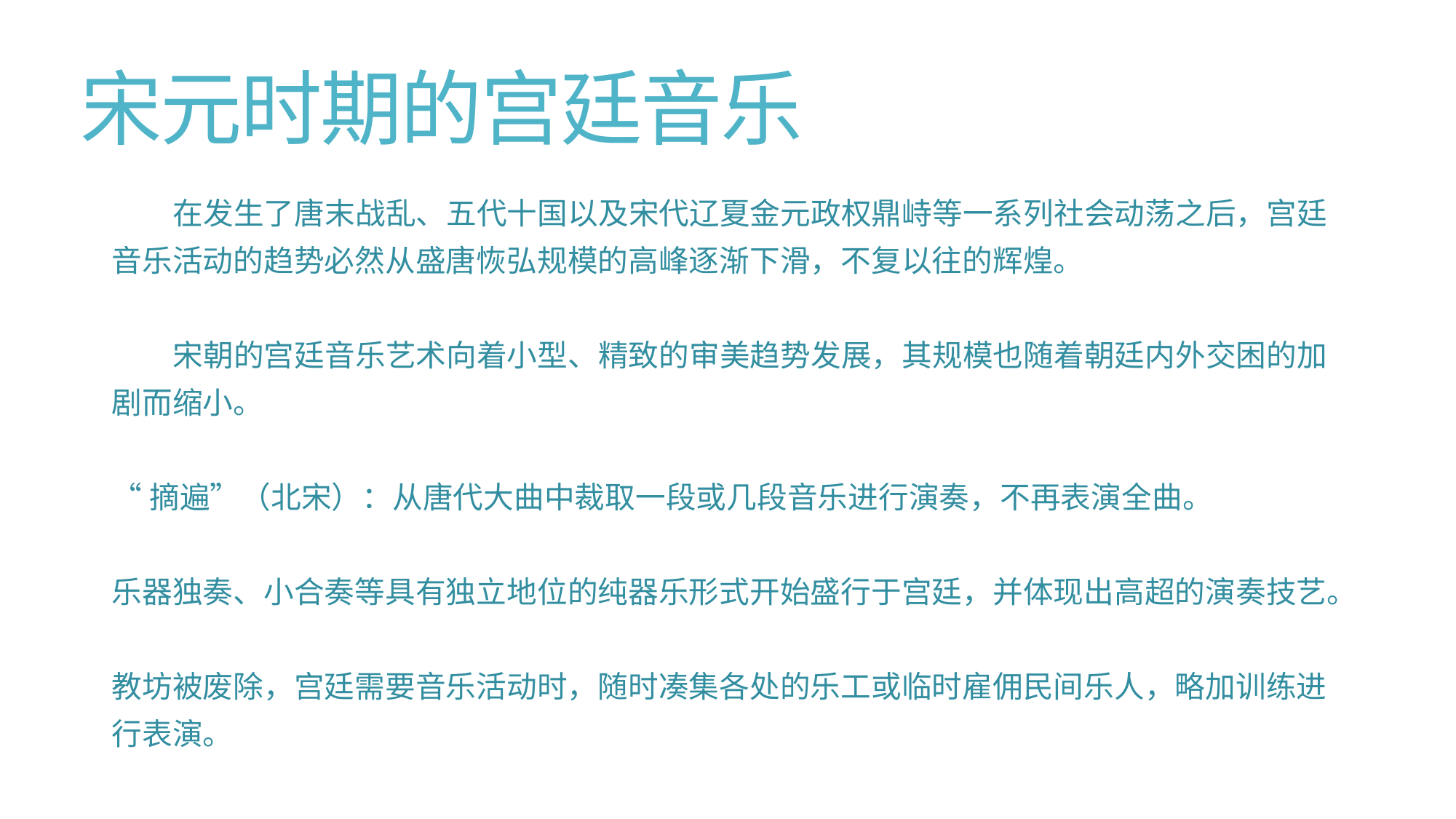

# 宋元时期的宫廷音乐
        在发生了唐末战乱、五代十国以及宋代辽夏金元政权鼎峙等一系列社会动荡之后，宫廷音乐活动的趋势必然从盛唐恢弘规模的高峰逐渐下滑，不复以往的辉煌。

        宋朝的宫廷音乐艺术向着小型、精致的审美趋势发展，其规模也随着朝廷内外交困的加剧而缩小。

“摘遍”（北宋）：从唐代大曲中裁取一段或几段音乐进行演奏，不再表演全曲。

乐器独奏、小合奏等具有独立地位的纯器乐形式开始盛行于宫廷，并体现出高超的演奏技艺。

教坊被废除，宫廷需要音乐活动时，随时凑集各处的乐工或临时雇佣民间乐人，略加训练进行表演。